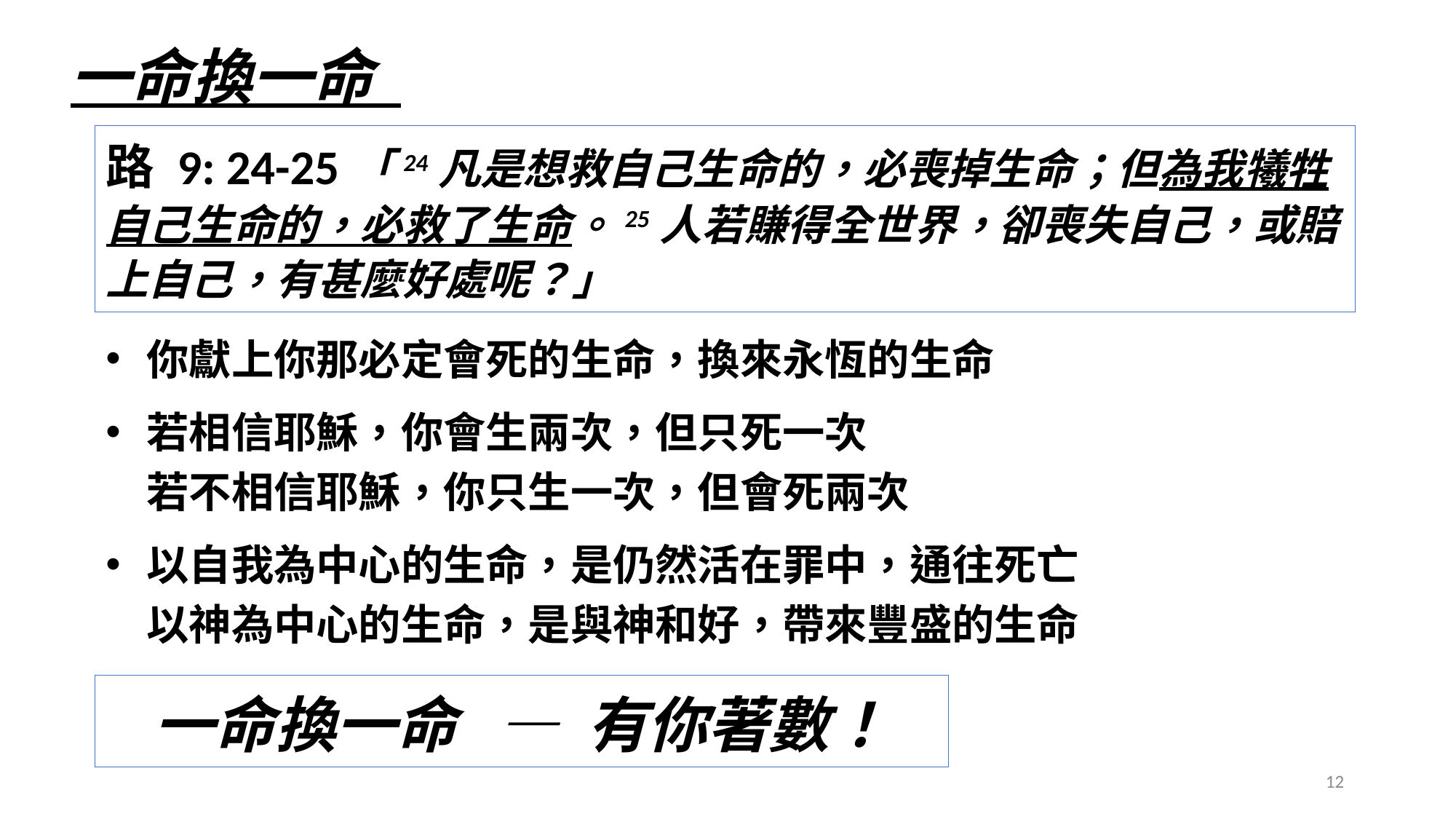

# 一命換一命
路 9: 24-25「24凡是想救自己生命的，必喪掉生命；但為我犧牲自己生命的，必救了生命。25人若賺得全世界，卻喪失自己，或賠上自己，有甚麼好處呢？」

你獻上你那必定會死的生命，換來永恆的生命
若相信耶穌，你會生兩次，但只死一次
	若不相信耶穌，你只生一次，但會死兩次
以自我為中心的生命，是仍然活在罪中，通往死亡
	以神為中心的生命，是與神和好，帶來豐盛的生命
一命換一命   —  有你著數！
12